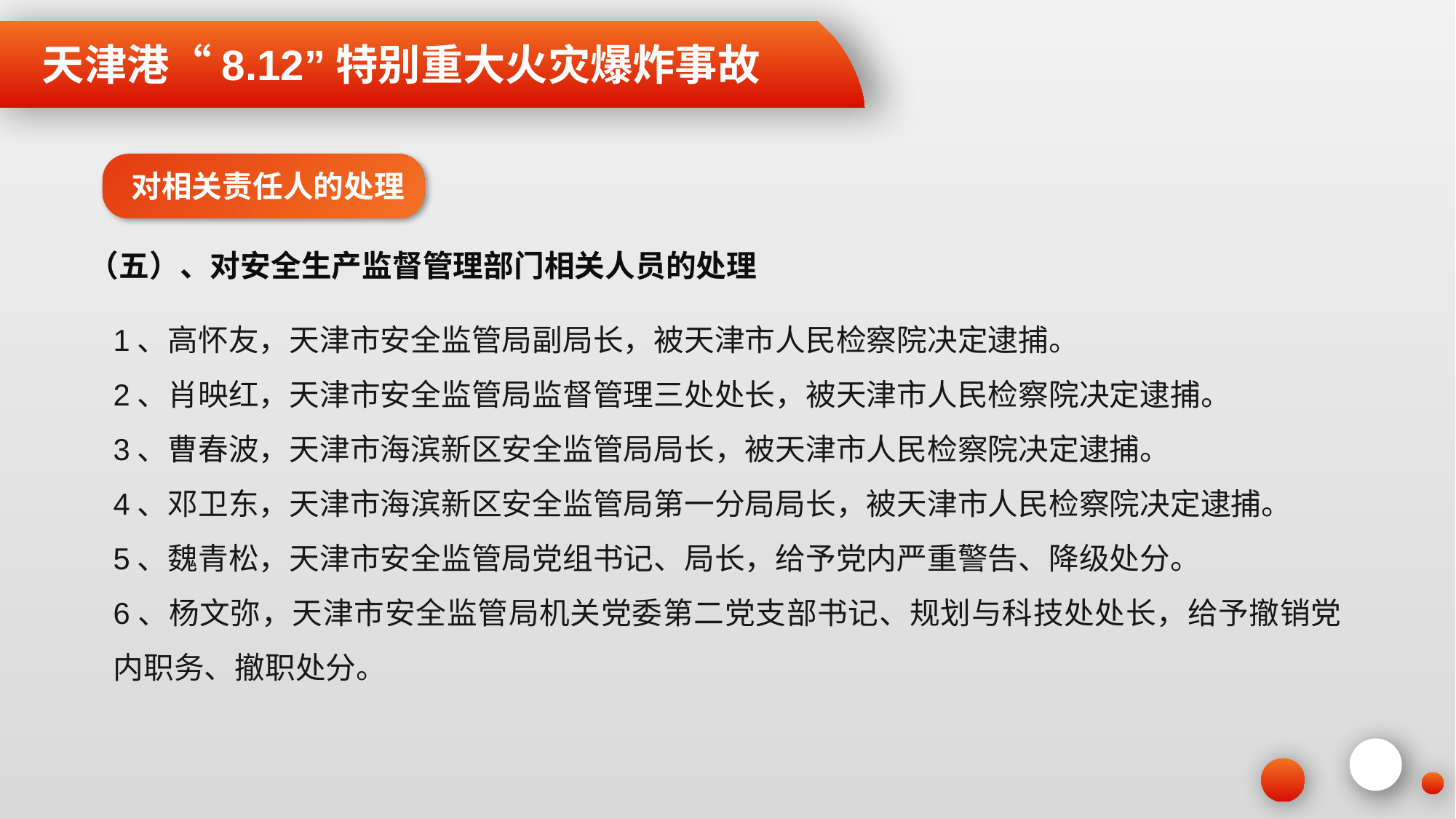

天津港“8.12”特别重大火灾爆炸事故

对相关责任人的处理
（五）、对安全生产监督管理部门相关人员的处理
1、高怀友，天津市安全监管局副局长，被天津市人民检察院决定逮捕。
2、肖映红，天津市安全监管局监督管理三处处长，被天津市人民检察院决定逮捕。
3、曹春波，天津市海滨新区安全监管局局长，被天津市人民检察院决定逮捕。
4、邓卫东，天津市海滨新区安全监管局第一分局局长，被天津市人民检察院决定逮捕。
5、魏青松，天津市安全监管局党组书记、局长，给予党内严重警告、降级处分。
6、杨文弥，天津市安全监管局机关党委第二党支部书记、规划与科技处处长，给予撤销党内职务、撤职处分。